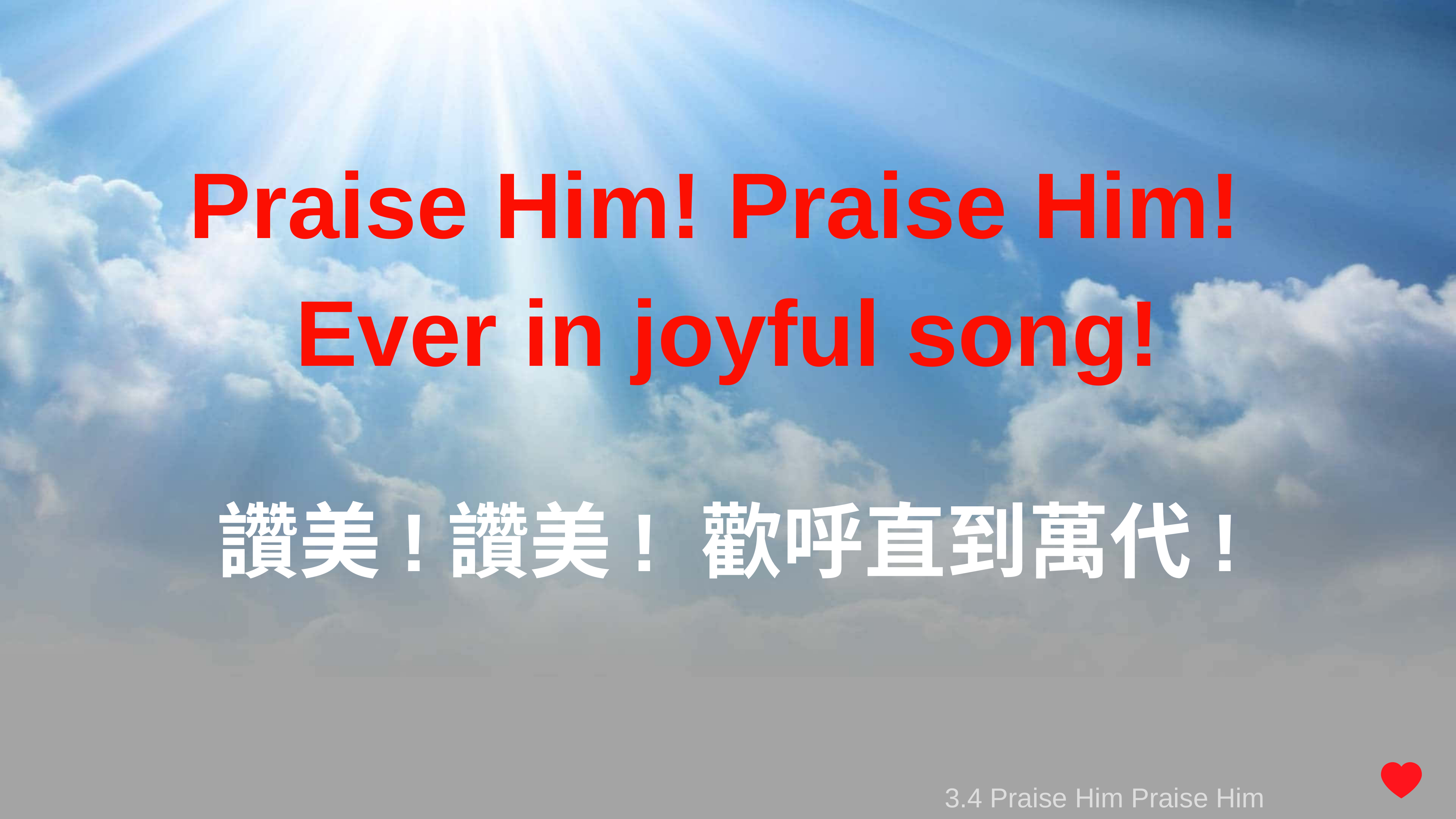

Praise Him! Praise Him!
Ever in joyful song!
讚美!讚美! 歡呼直到萬代!

3.4 Praise Him Praise Him